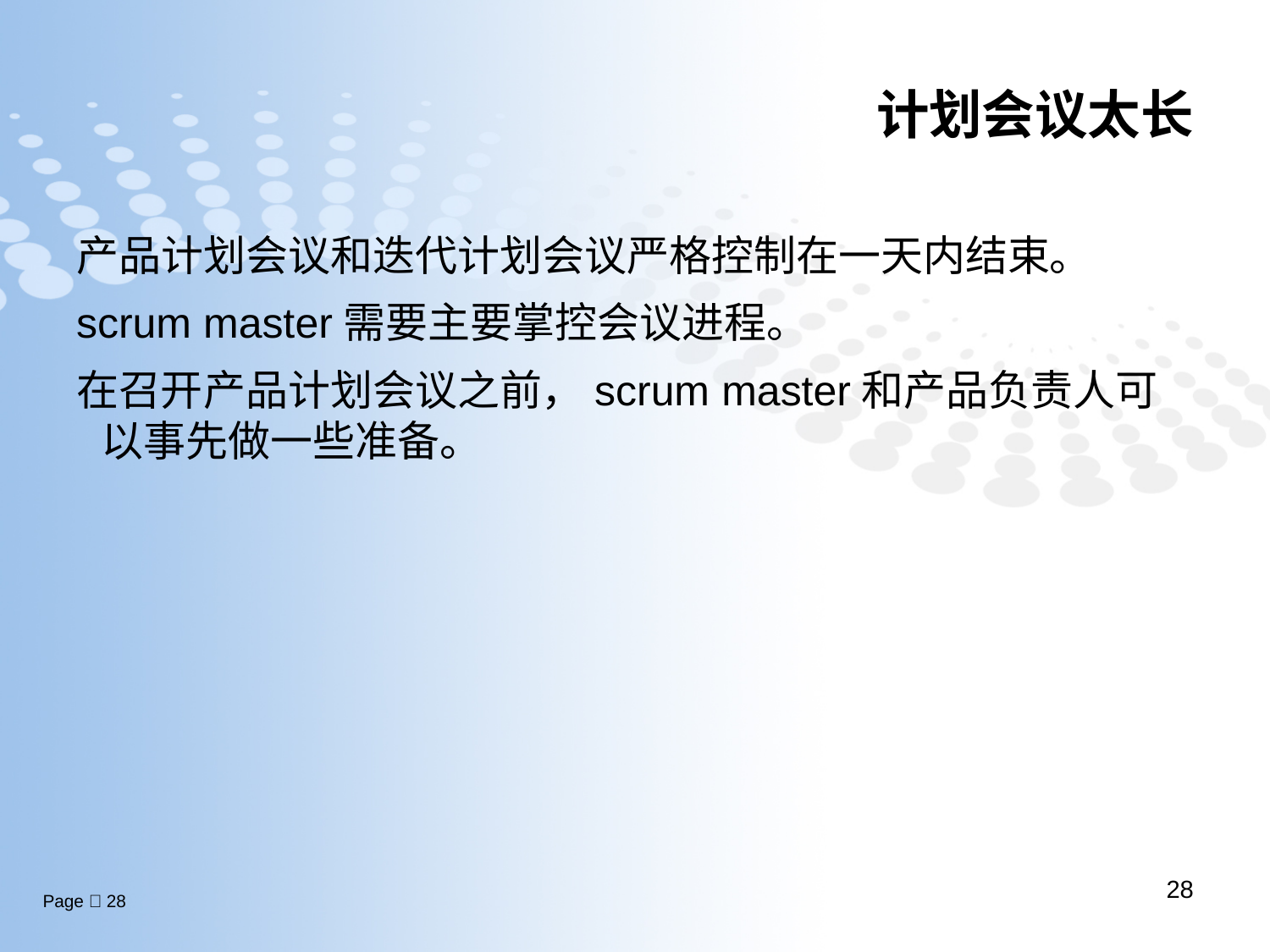

# 计划会议太长
产品计划会议和迭代计划会议严格控制在一天内结束。
scrum master需要主要掌控会议进程。
在召开产品计划会议之前，scrum master和产品负责人可以事先做一些准备。
28